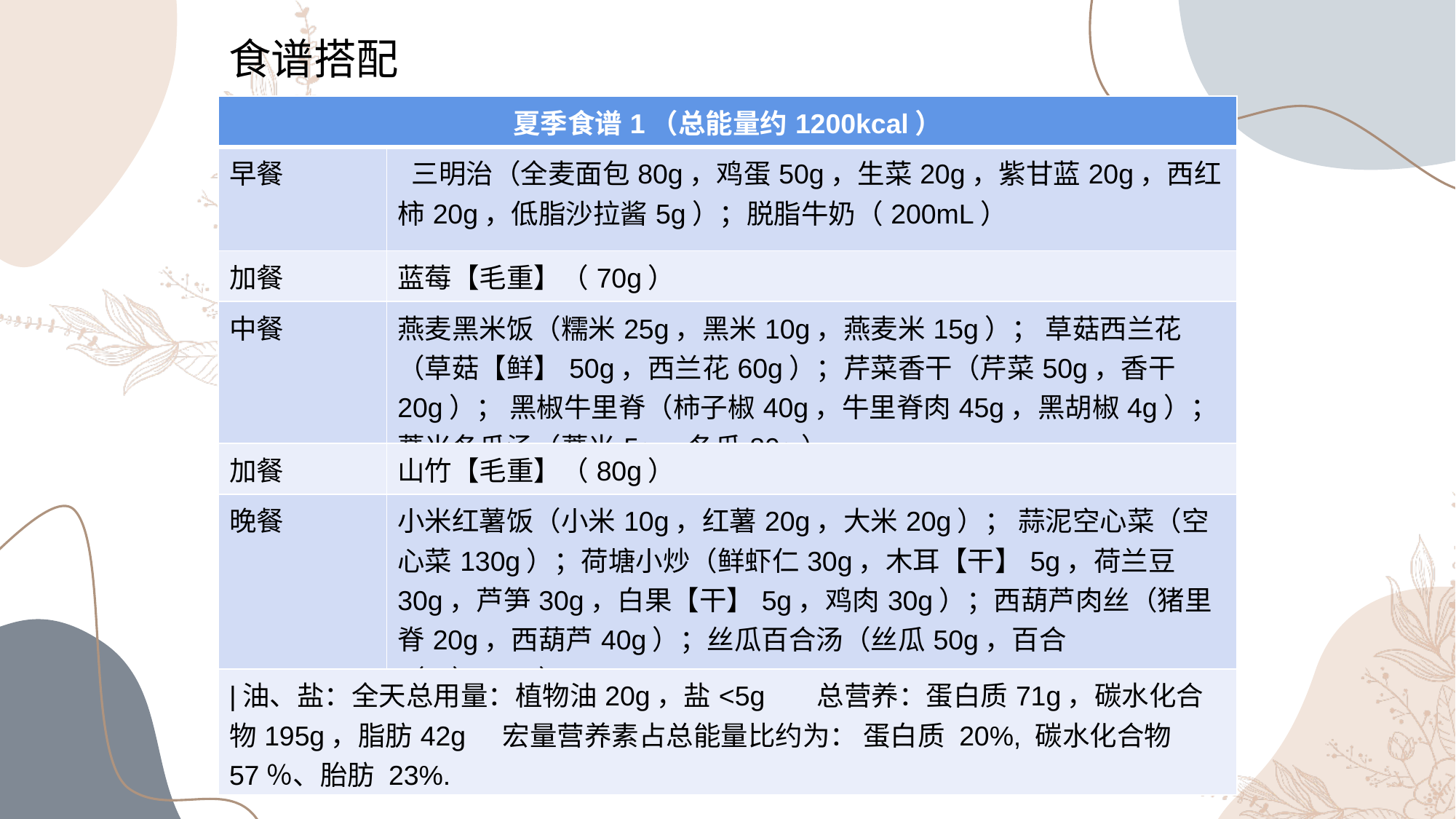

食谱搭配
| 夏季食谱1（总能量约1200kcal） |  |
| --- | --- |
| 早餐 | 三明治（全麦面包80g，鸡蛋50g，生菜20g，紫甘蓝20g，西红柿20g，低脂沙拉酱5g）；脱脂牛奶（200mL） |
| 加餐 | 蓝莓【毛重】（70g） |
| 中餐 | 燕麦黑米饭（糯米25g，黑米10g，燕麦米15g）； 草菇西兰花（草菇【鲜】50g，西兰花60g）；芹菜香干（芹菜50g，香干20g）； 黑椒牛里脊（柿子椒40g，牛里脊肉45g，黑胡椒4g）； 薏米冬瓜汤（薏米5g，冬瓜80g） |
| 加餐 | 山竹【毛重】（80g） |
| 晚餐 | 小米红薯饭（小米10g，红薯20g，大米20g）； 蒜泥空心菜（空心菜130g）；荷塘小炒（鲜虾仁30g，木耳【干】5g，荷兰豆30g，芦笋30g，白果【干】5g，鸡肉30g）；西葫芦肉丝（猪里脊20g，西葫芦40g）；丝瓜百合汤（丝瓜50g，百合（干）10g） |
| |油、盐：全天总用量：植物油20g，盐<5g 总营养：蛋白质71g，碳水化合物195g，脂肪42g 宏量营养素占总能量比约为： 蛋白质 20%, 碳水化合物 57％、胎肪 23%. |  |

90%